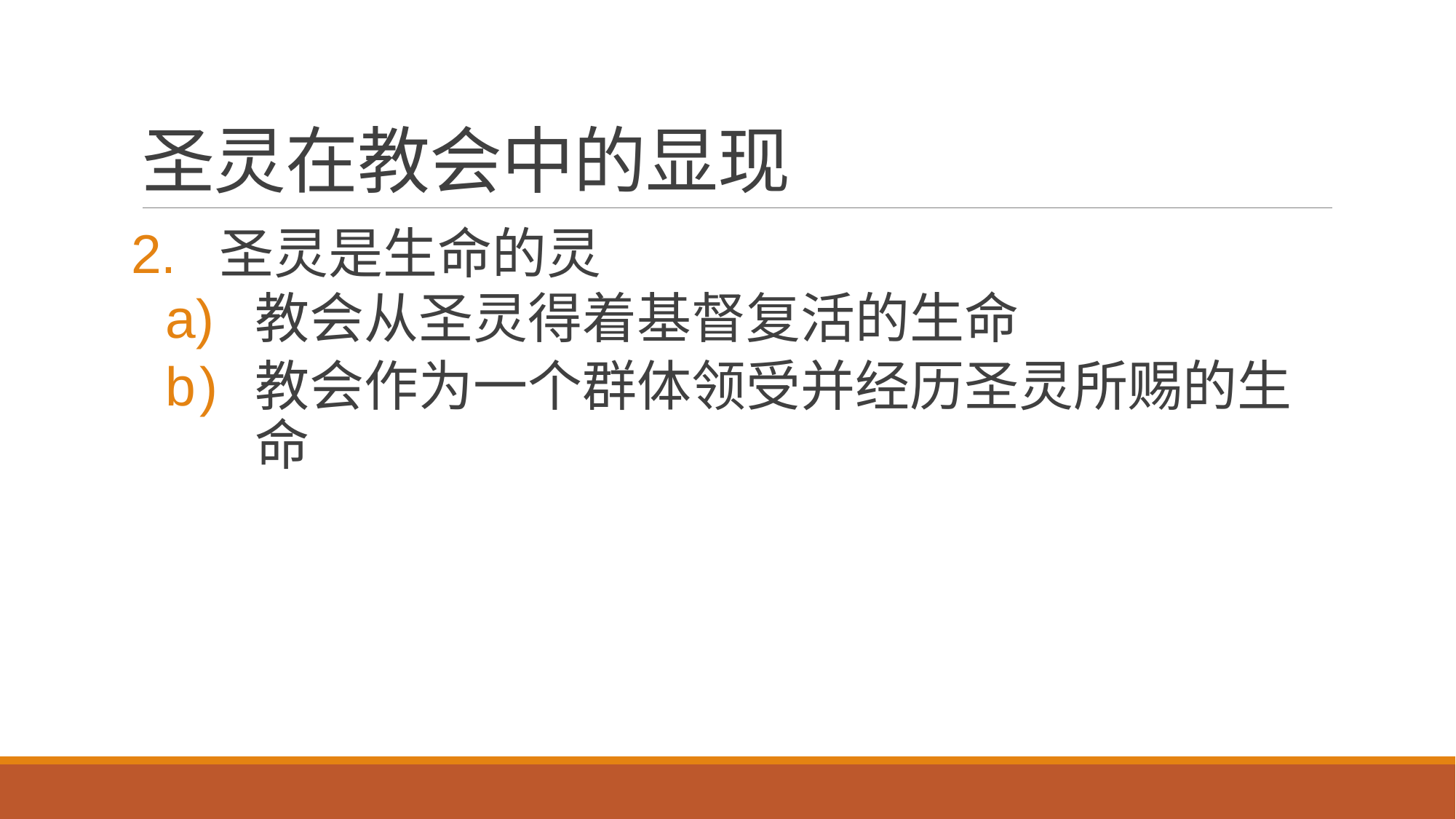

# 圣灵在教会中的显现
圣灵是生命的灵
教会从圣灵得着基督复活的生命
教会作为一个群体领受并经历圣灵所赐的生命